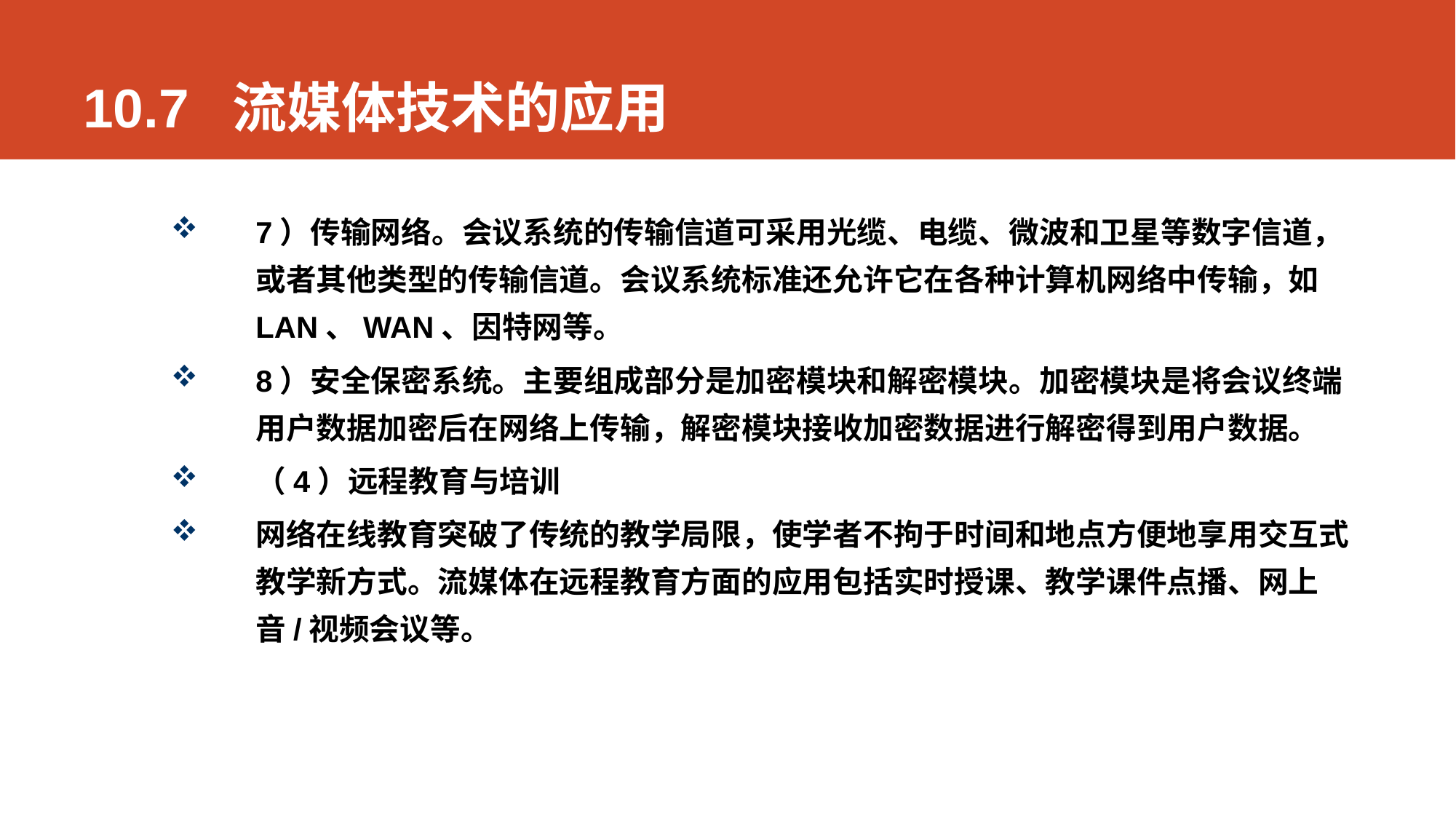

# 10.7  流媒体技术的应用
7）传输网络。会议系统的传输信道可采用光缆、电缆、微波和卫星等数字信道，或者其他类型的传输信道。会议系统标准还允许它在各种计算机网络中传输，如LAN、WAN、因特网等。
8）安全保密系统。主要组成部分是加密模块和解密模块。加密模块是将会议终端用户数据加密后在网络上传输，解密模块接收加密数据进行解密得到用户数据。
（4）远程教育与培训
网络在线教育突破了传统的教学局限，使学者不拘于时间和地点方便地享用交互式教学新方式。流媒体在远程教育方面的应用包括实时授课、教学课件点播、网上音/视频会议等。